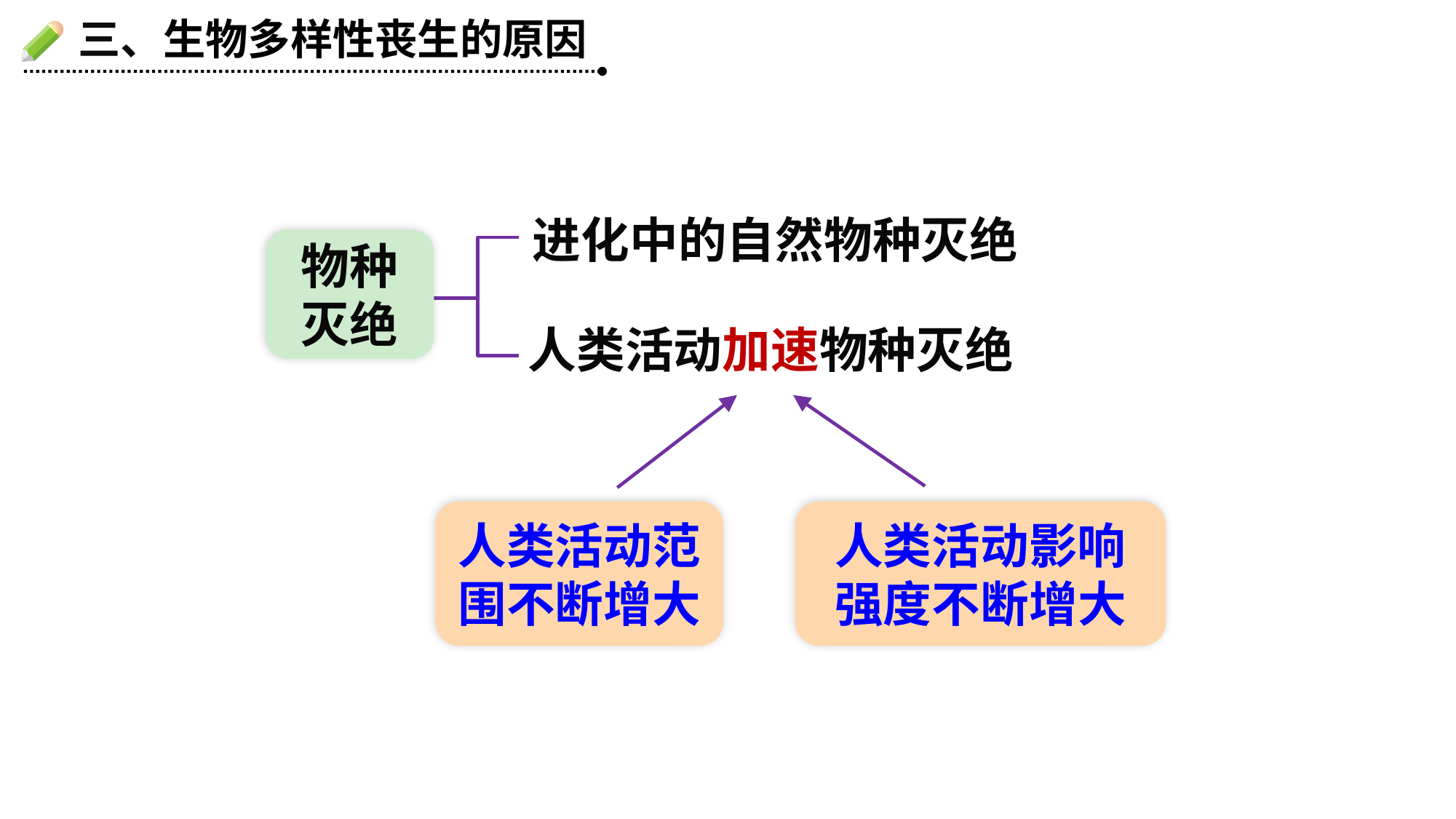

三、生物多样性丧生的原因

进化中的自然物种灭绝
物种
灭绝

人类活动加速物种灭绝
人类活动范围不断增大
人类活动影响强度不断增大